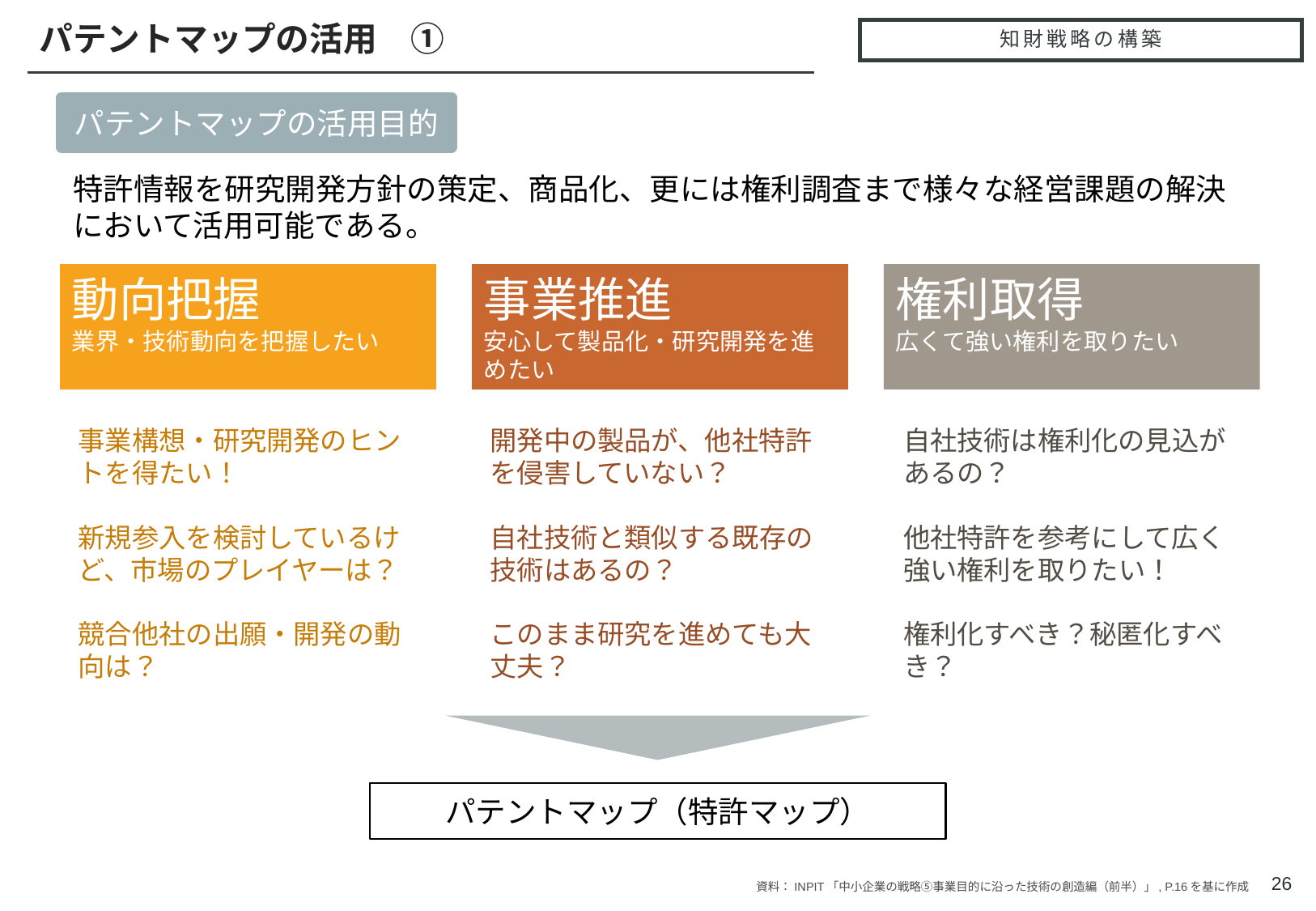

パテントマップの活用　①
# 知財戦略の構築
パテントマップの活用目的
特許情報を研究開発方針の策定、商品化、更には権利調査まで様々な経営課題の解決において活用可能である。
動向把握
業界・技術動向を把握したい

事業推進
安心して製品化・研究開発を進めたい
権利取得
広くて強い権利を取りたい

事業構想・研究開発のヒントを得たい！

新規参入を検討しているけど、市場のプレイヤーは？

競合他社の出願・開発の動向は？
開発中の製品が、他社特許を侵害していない？

自社技術と類似する既存の技術はあるの？

このまま研究を進めても大丈夫？
自社技術は権利化の見込があるの？

他社特許を参考にして広く強い権利を取りたい！

権利化すべき？秘匿化すべき？

パテントマップ（特許マップ）
26
資料：INPIT「中小企業の戦略⑤事業目的に沿った技術の創造編（前半）」, P.16を基に作成